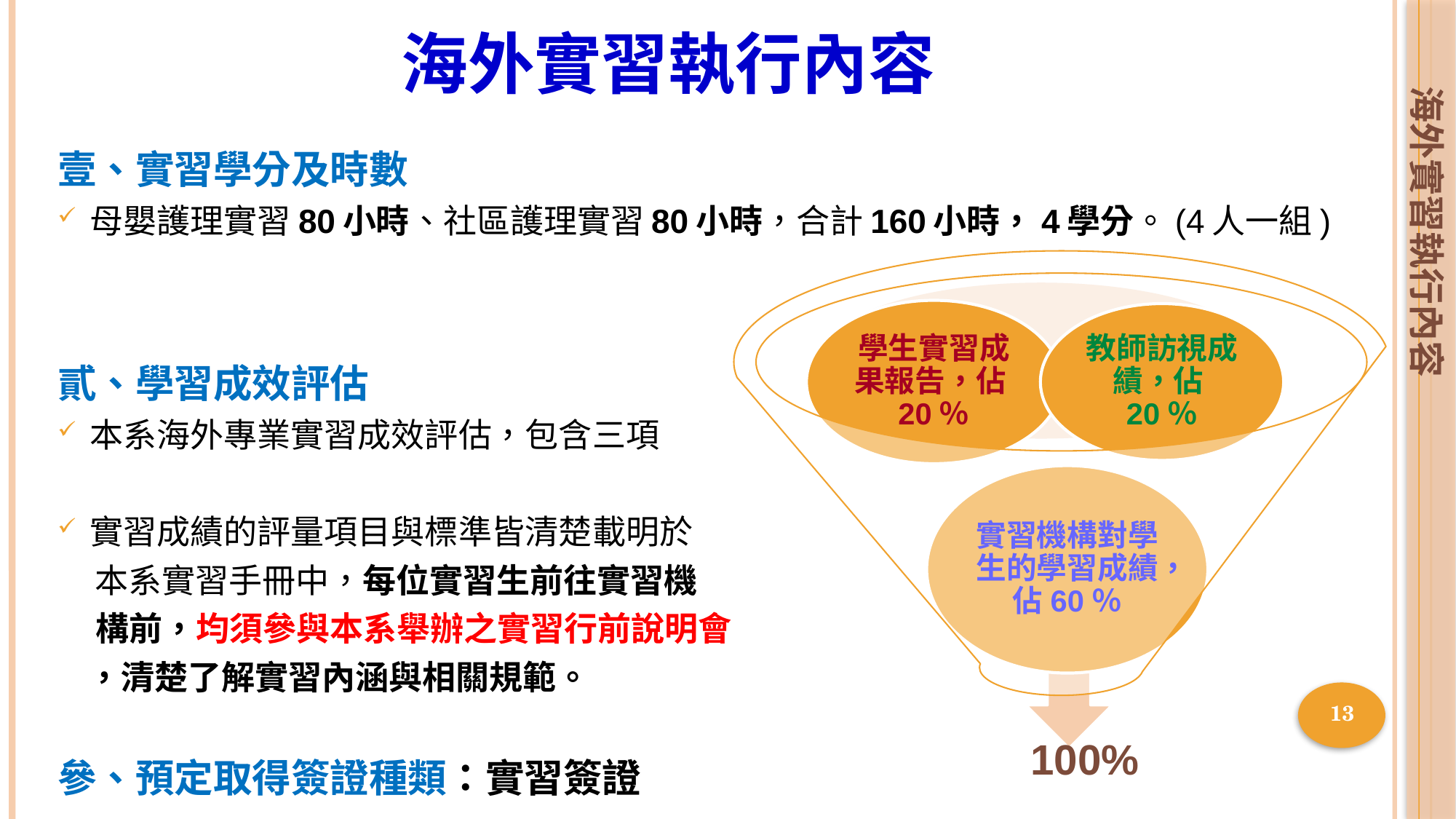

# 海外實習執行內容
海外實習執行內容
壹、實習學分及時數
母嬰護理實習80小時、社區護理實習80小時，合計160小時，4學分。(4人一組)

貳、學習成效評估
本系海外專業實習成效評估，包含三項

實習成績的評量項目與標準皆清楚載明於
    本系實習手冊中，每位實習生前往實習機
    構前，均須參與本系舉辦之實習行前說明會
   ，清楚了解實習內涵與相關規範。

參、預定取得簽證種類：實習簽證

100%
實習機構對學生的學習成績，佔60％
學生實習成果報告，佔20％
教師訪視成績，佔20％
13